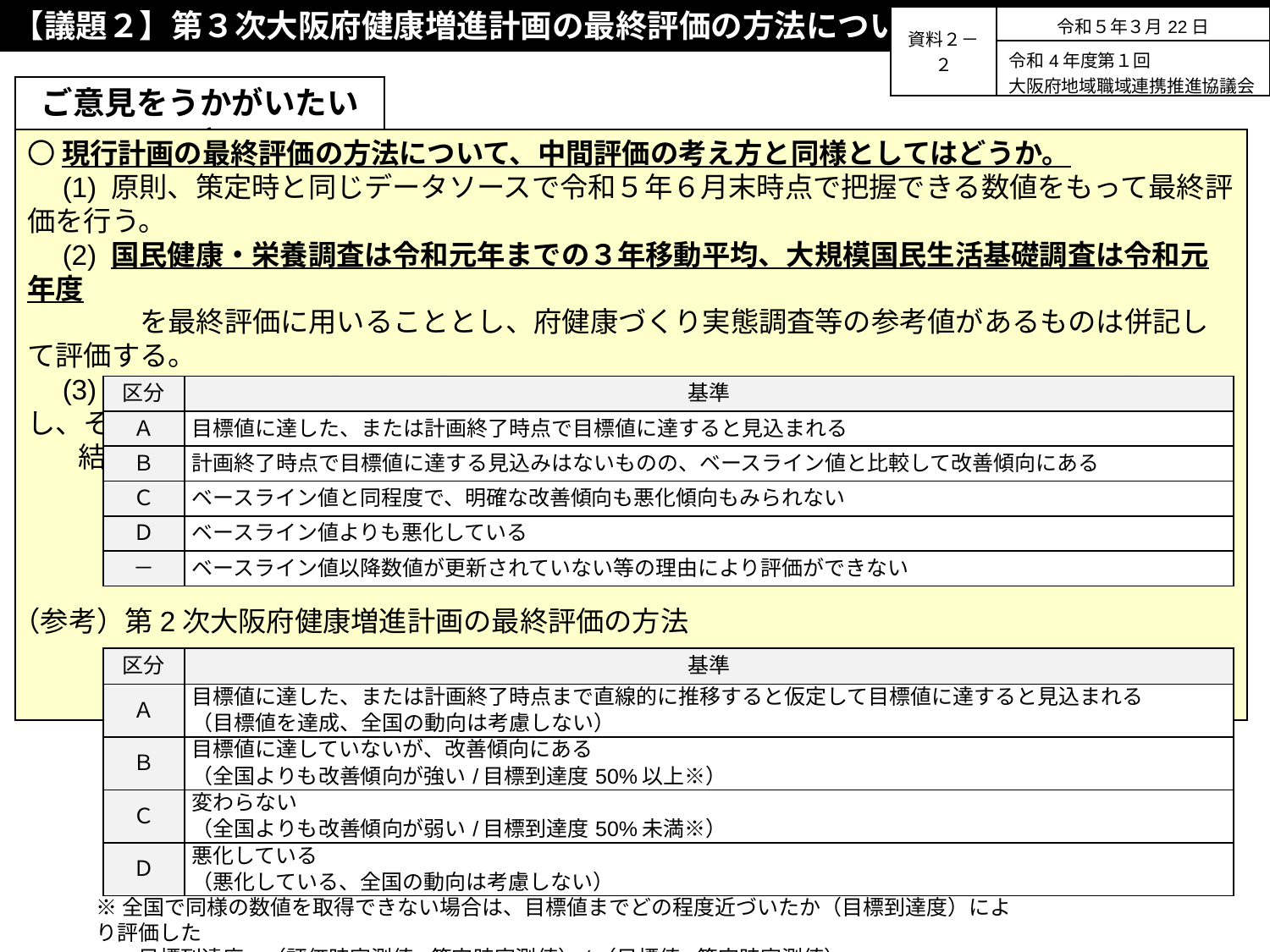

【議題２】第３次大阪府健康増進計画の最終評価の方法について
| 資料２－２ | 令和５年３月22日 |
| --- | --- |
|  | 令和4年度第１回 大阪府地域職域連携推進協議会 |
ご意見をうかがいたいこと
〇 現行計画の最終評価の方法について、中間評価の考え方と同様としてはどうか。
　(1) 原則、策定時と同じデータソースで令和５年６月末時点で把握できる数値をもって最終評価を行う。
　(2) 国民健康・栄養調査は令和元年までの３年移動平均、大規模国民生活基礎調査は令和元年度
　　　　を最終評価に用いることとし、府健康づくり実態調査等の参考値があるものは併記して評価する。
　(3) ベースライン値／現状値／目標値の比較やベースライン値から現状値までの推移等を分析し、それらの
       結果を総合的に勘案して評価を行う。※計画期間途中の推移も評価に反映する。
　　　（評価の区分と基準（案））

| 区分 | 基準 |
| --- | --- |
| Ａ | 目標値に達した、または計画終了時点で目標値に達すると見込まれる |
| Ｂ | 計画終了時点で目標値に達する見込みはないものの、ベースライン値と比較して改善傾向にある |
| Ｃ | ベースライン値と同程度で、明確な改善傾向も悪化傾向もみられない |
| Ｄ | ベースライン値よりも悪化している |
| － | ベースライン値以降数値が更新されていない等の理由により評価ができない |
（参考）第2次大阪府健康増進計画の最終評価の方法
| 区分 | 基準 |
| --- | --- |
| Ａ | 目標値に達した、または計画終了時点まで直線的に推移すると仮定して目標値に達すると見込まれる （目標値を達成、全国の動向は考慮しない） |
| Ｂ | 目標値に達していないが、改善傾向にある （全国よりも改善傾向が強い/目標到達度50%以上※） |
| Ｃ | 変わらない （全国よりも改善傾向が弱い/目標到達度50%未満※） |
| Ｄ | 悪化している （悪化している、全国の動向は考慮しない） |
※全国で同様の数値を取得できない場合は、目標値までどの程度近づいたか（目標到達度）により評価した
　　目標到達度＝（評価時実測値-策定時実測値）/（目標値-策定時実測値）